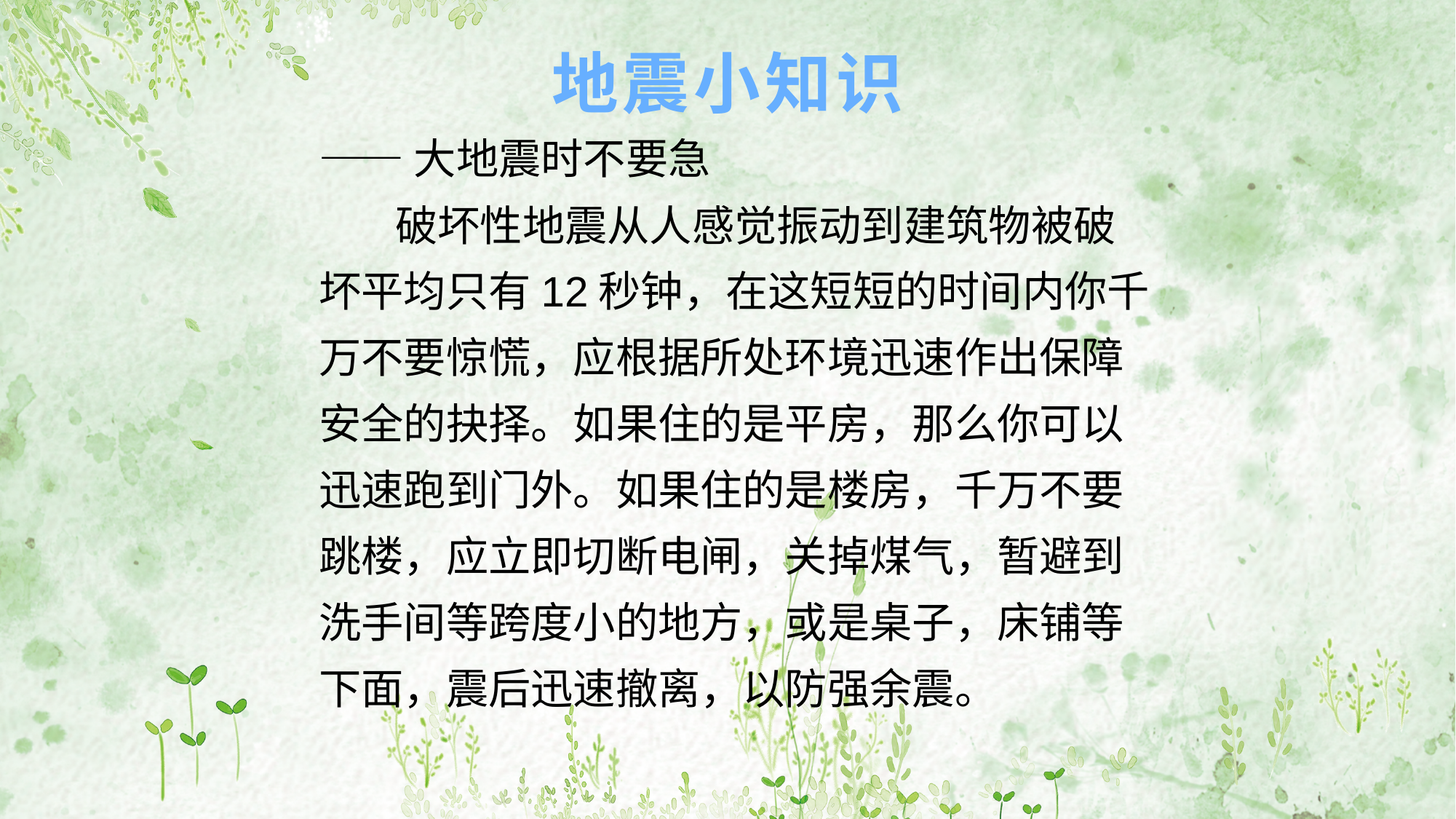

地震小知识
——大地震时不要急
       破坏性地震从人感觉振动到建筑物被破坏平均只有12秒钟，在这短短的时间内你千 万不要惊慌，应根据所处环境迅速作出保障安全的抉择。如果住的是平房，那么你可以迅速跑到门外。如果住的是楼房，千万不要跳楼，应立即切断电闸，关掉煤气，暂避到洗手间等跨度小的地方，或是桌子，床铺等下面，震后迅速撤离，以防强余震。